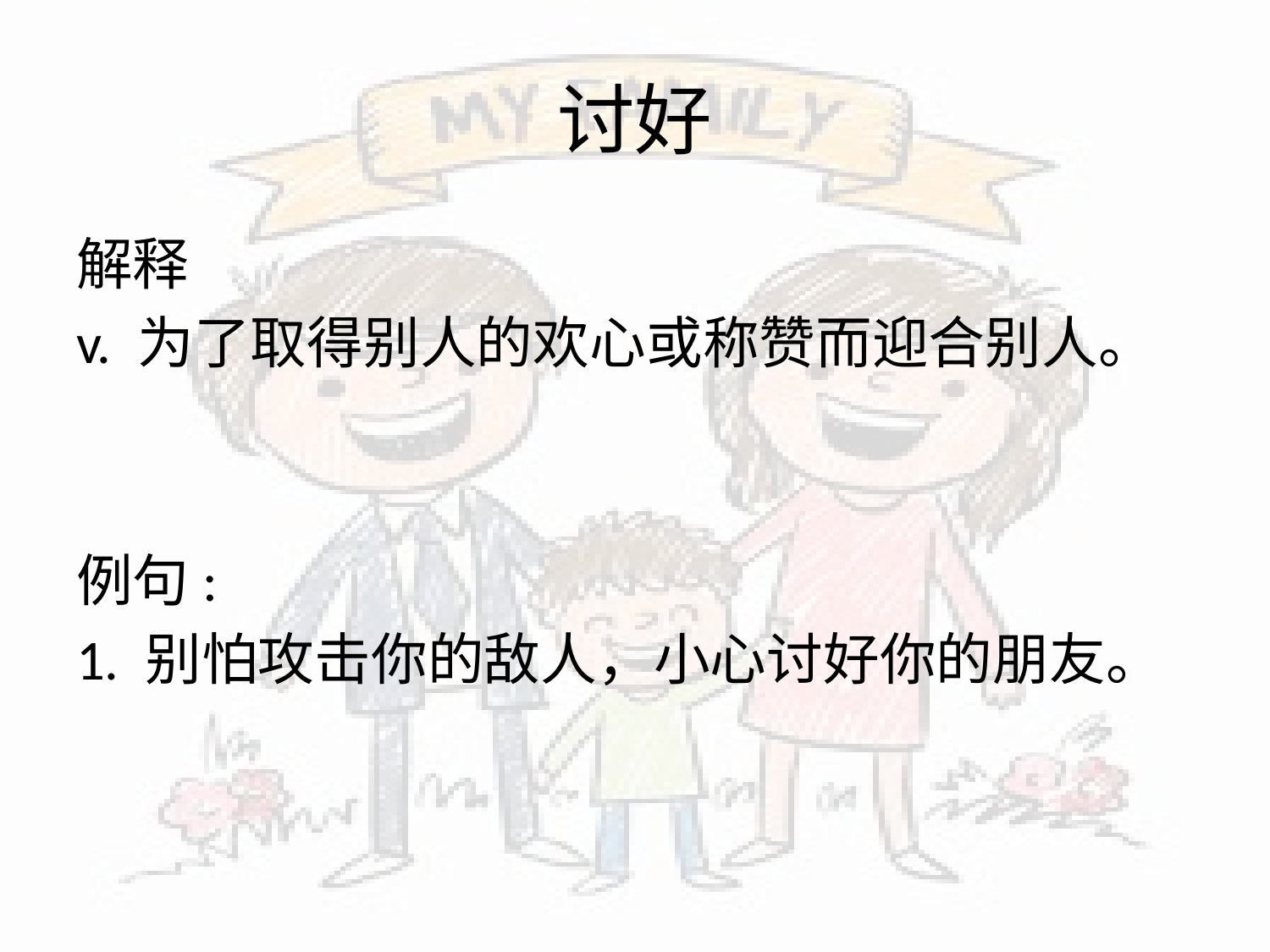

# 讨好
解释
v. 为了取得别人的欢心或称赞而迎合别人。

例句:
1. 别怕攻击你的敌人，小心讨好你的朋友。